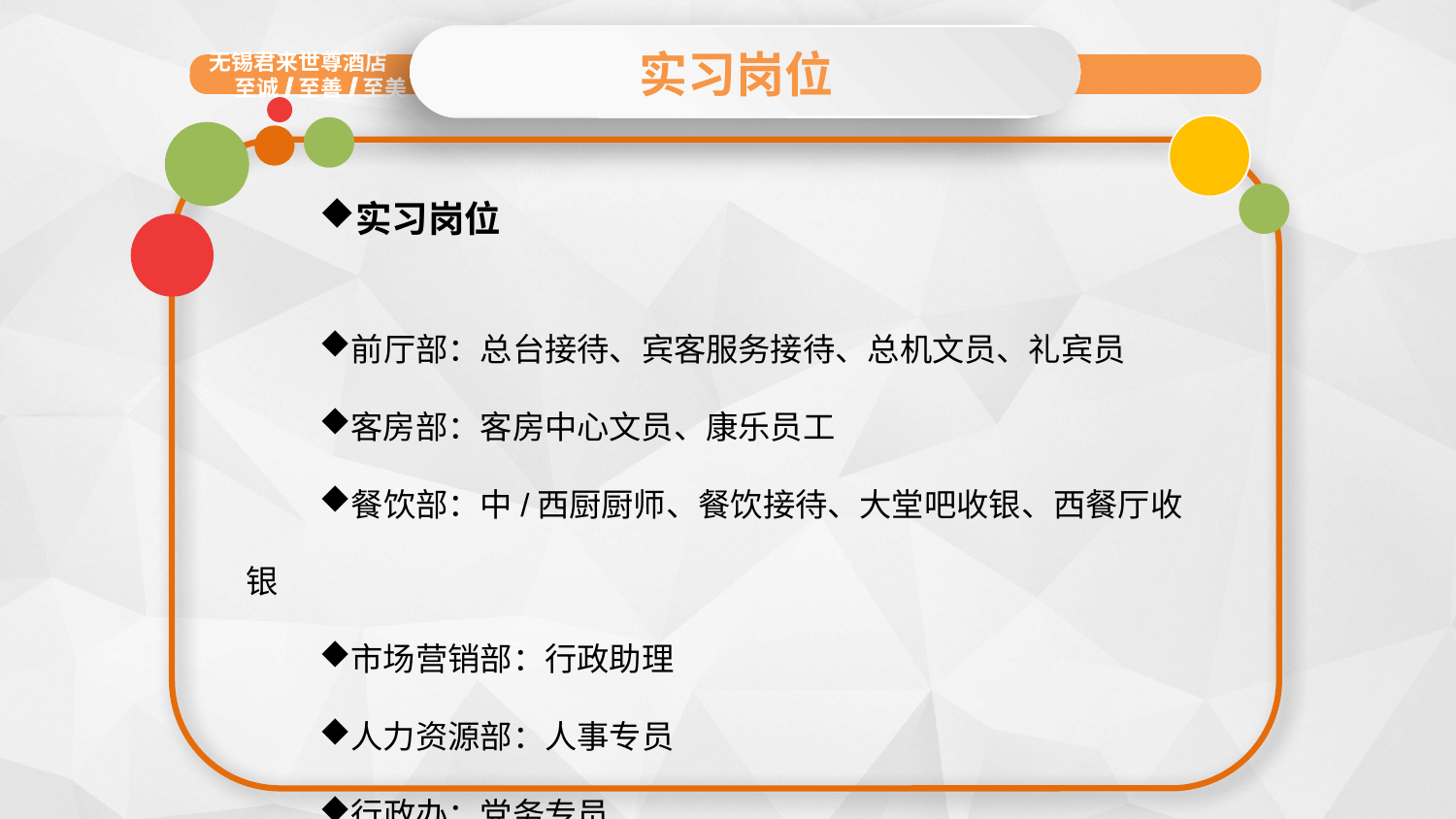

实习岗位
无锡君来世尊酒店                                                                                                                                                                             至诚/至善/至美

实习岗位

前厅部：总台接待、宾客服务接待、总机文员、礼宾员
客房部：客房中心文员、康乐员工
餐饮部：中/西厨厨师、餐饮接待、大堂吧收银、西餐厅收银
市场营销部：行政助理
人力资源部：人事专员
行政办：党务专员